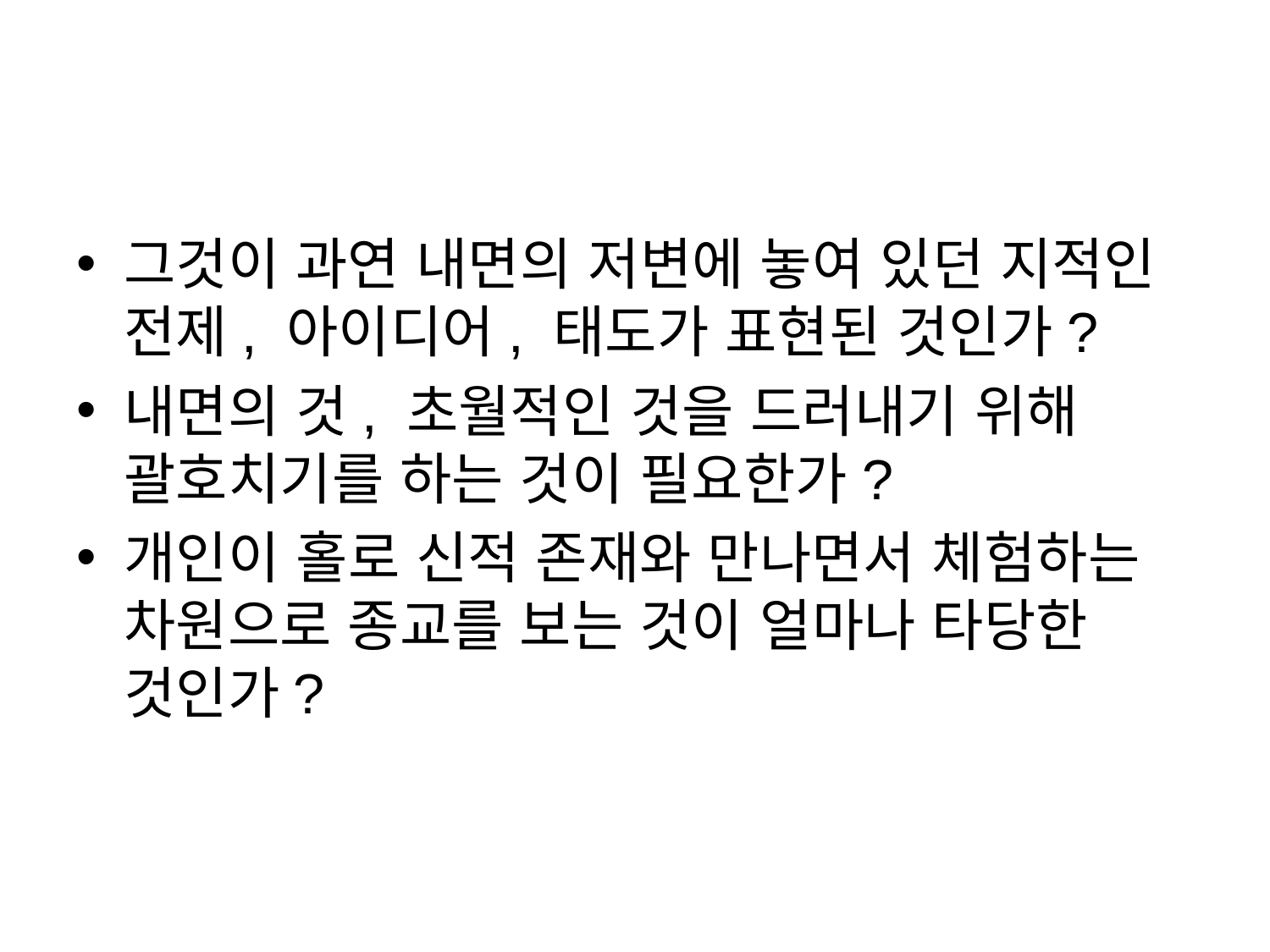

그것이 과연 내면의 저변에 놓여 있던 지적인 전제, 아이디어, 태도가 표현된 것인가?
내면의 것, 초월적인 것을 드러내기 위해 괄호치기를 하는 것이 필요한가?
개인이 홀로 신적 존재와 만나면서 체험하는 차원으로 종교를 보는 것이 얼마나 타당한 것인가?